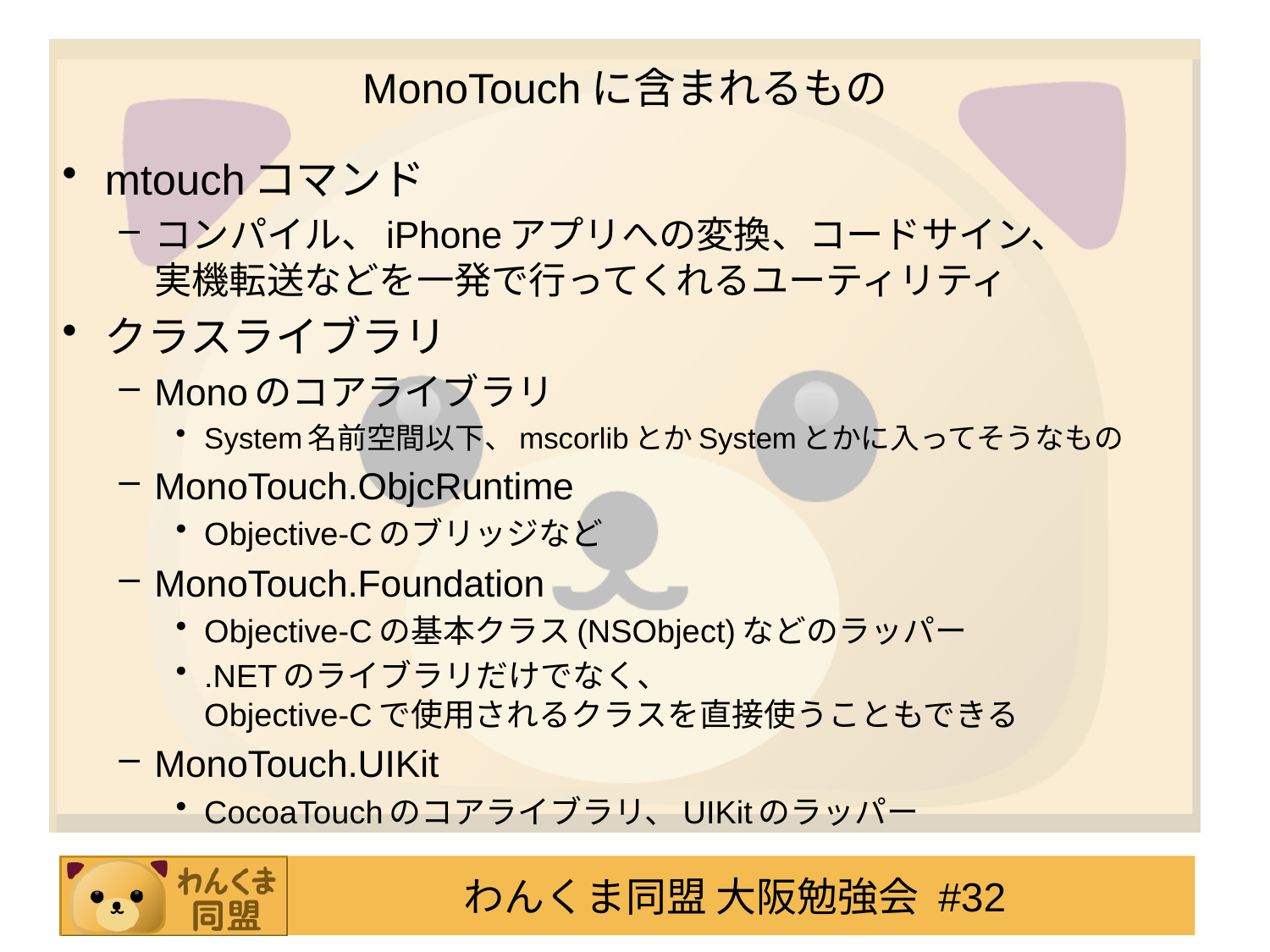

# MonoTouchに含まれるもの
mtouchコマンド
コンパイル、iPhoneアプリへの変換、コードサイン、
実機転送などを一発で行ってくれるユーティリティ
クラスライブラリ
Monoのコアライブラリ
System名前空間以下、mscorlibとかSystemとかに入ってそうなもの
MonoTouch.ObjcRuntime
Objective-Cのブリッジなど
MonoTouch.Foundation
Objective-Cの基本クラス(NSObject)などのラッパー
.NETのライブラリだけでなく、
Objective-Cで使用されるクラスを直接使うこともできる
MonoTouch.UIKit
CocoaTouchのコアライブラリ、UIKitのラッパー